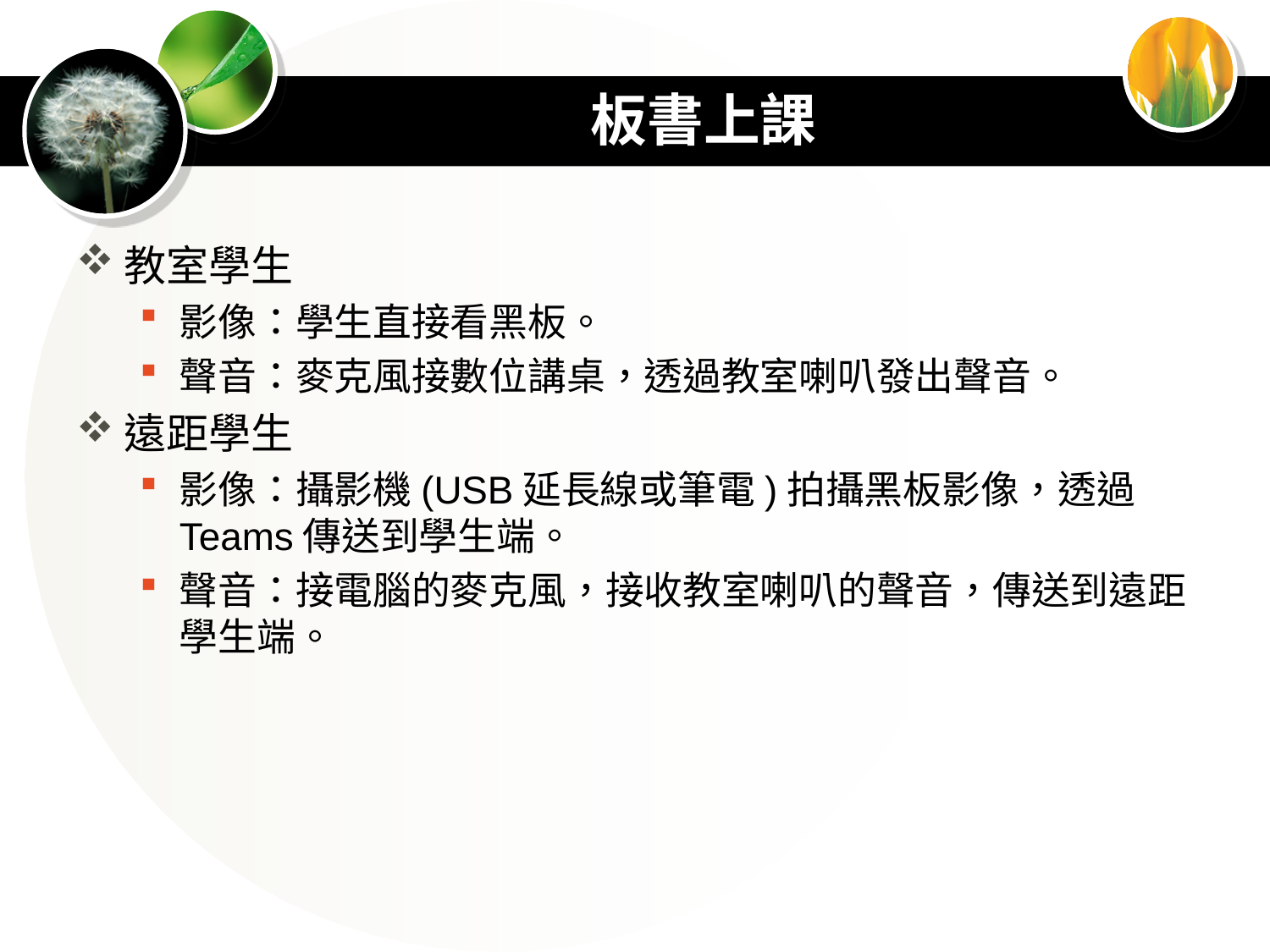

# 板書上課
教室學生
影像：學生直接看黑板。
聲音：麥克風接數位講桌，透過教室喇叭發出聲音。
遠距學生
影像：攝影機(USB延長線或筆電)拍攝黑板影像，透過Teams傳送到學生端。
聲音：接電腦的麥克風，接收教室喇叭的聲音，傳送到遠距學生端。